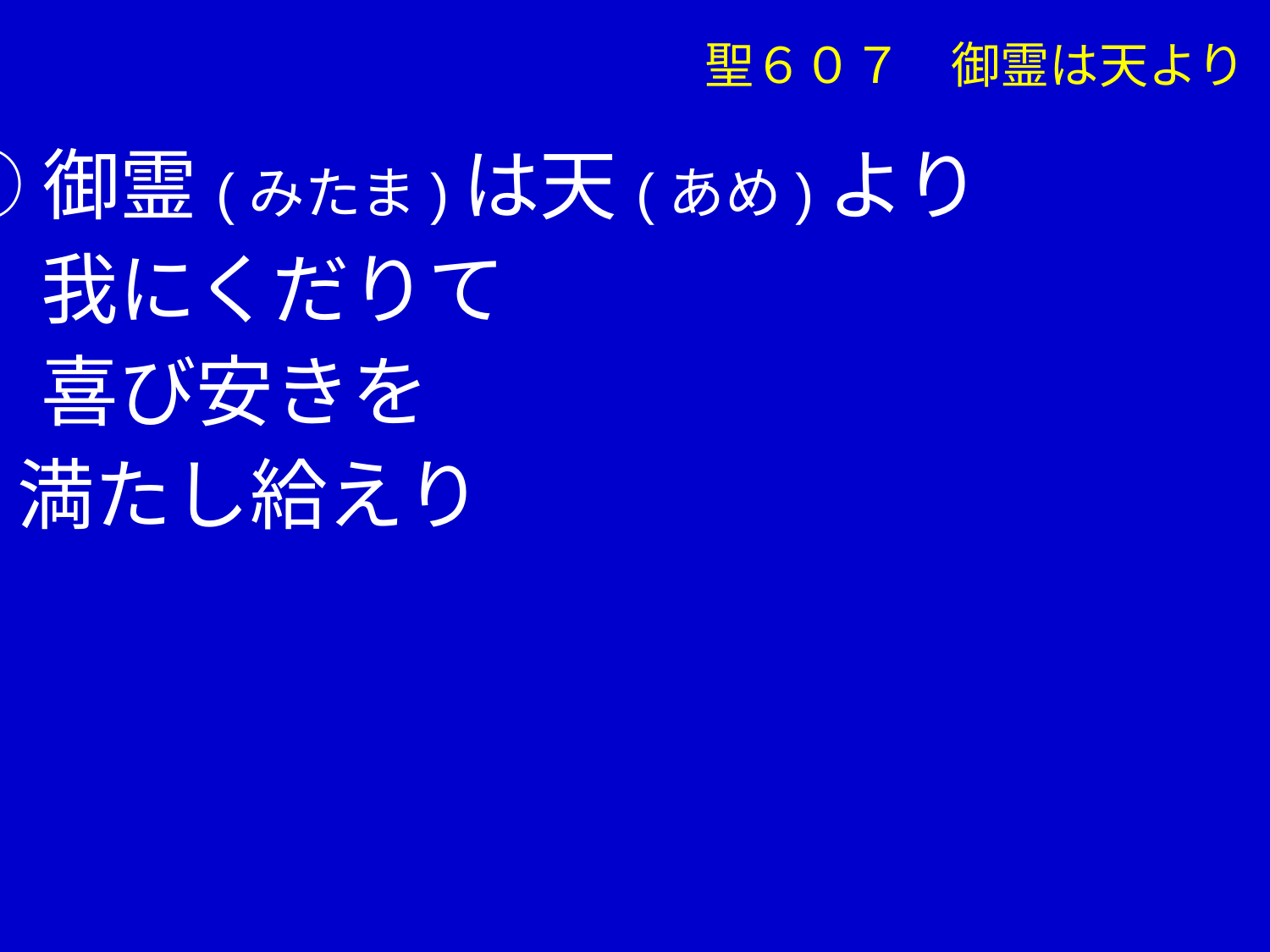

聖６０７　御霊は天より
①御霊(みたま)は天(あめ)より
　 我にくだりて
　 喜び安きを
   満たし給えり